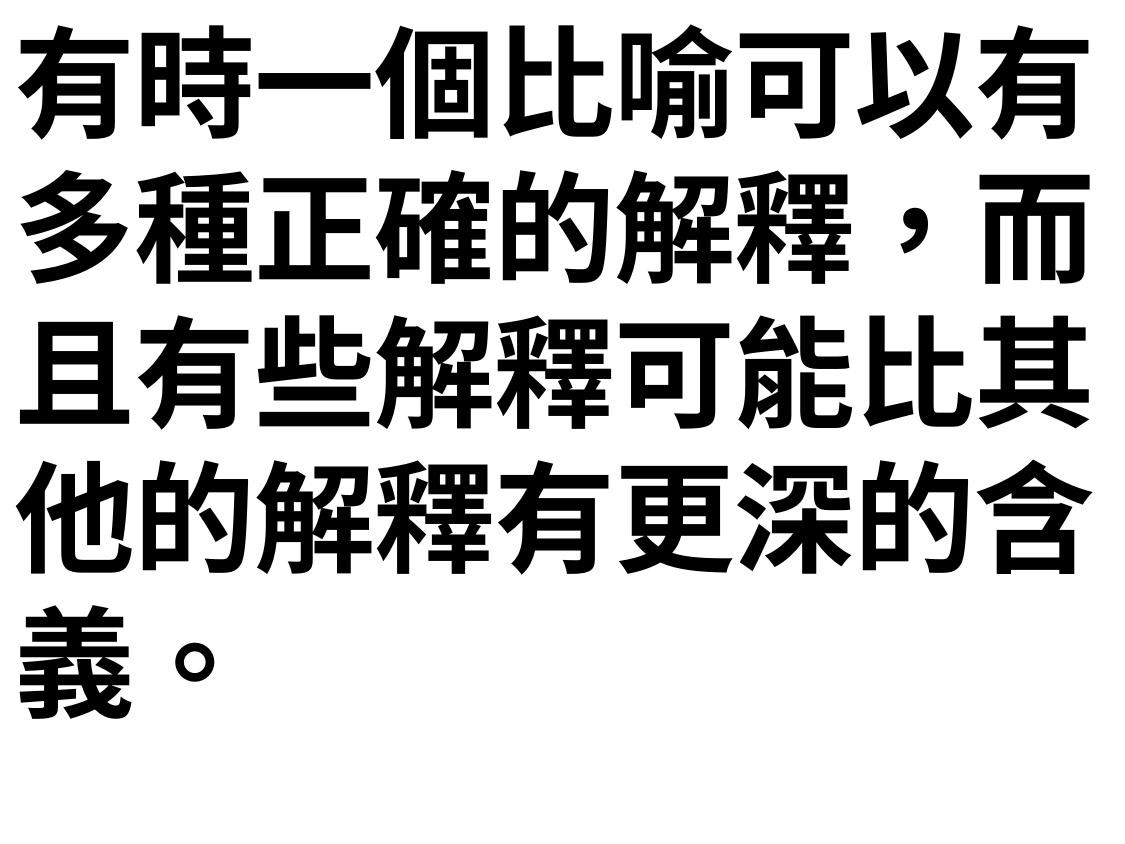

有時一個比喻可以有多種正確的解釋，而且有些解釋可能比其他的解釋有更深的含義。